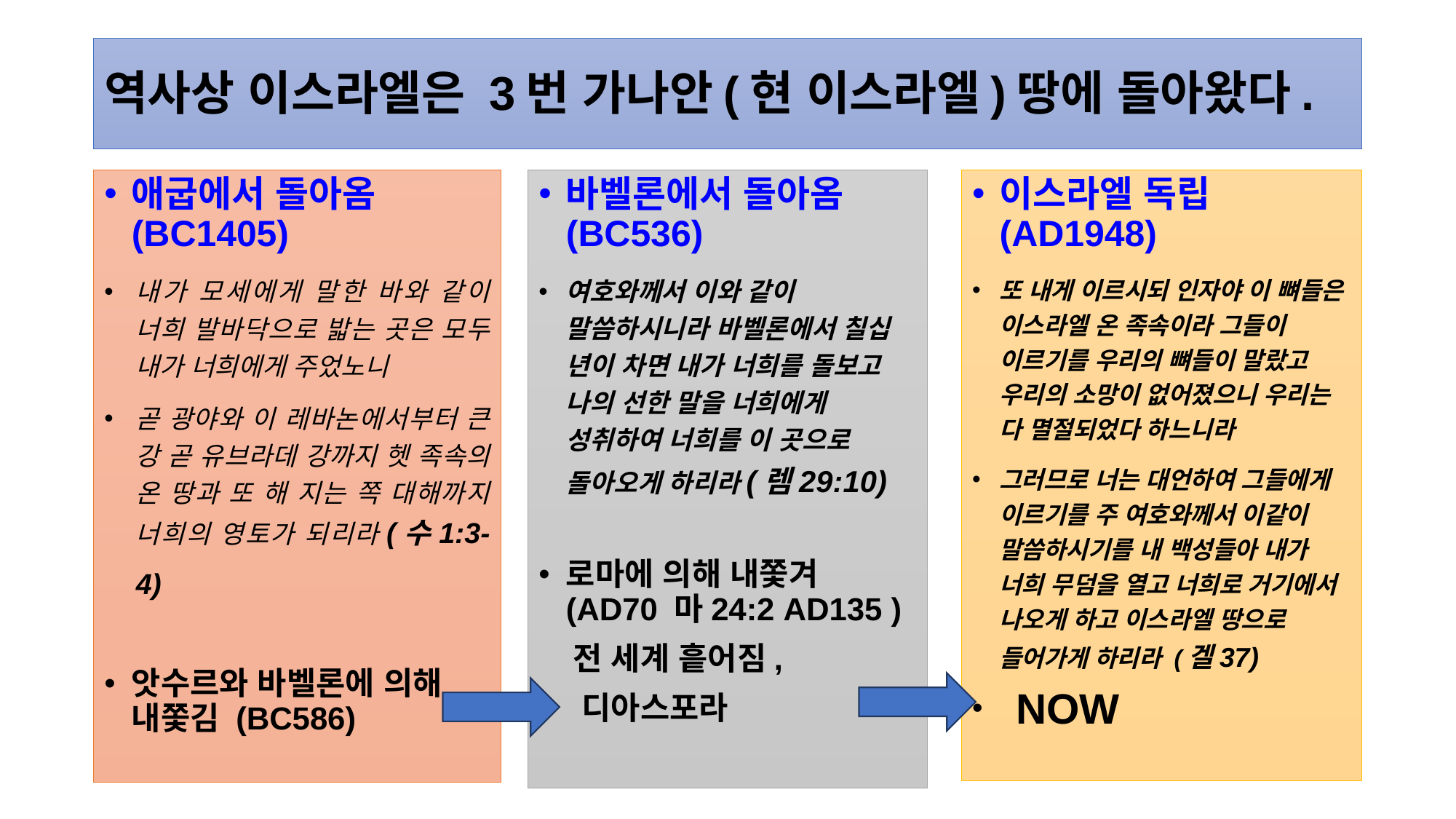

# 역사상 이스라엘은 3번 가나안(현 이스라엘)땅에 돌아왔다.
바벨론에서 돌아옴(BC536)
여호와께서 이와 같이 말씀하시니라 바벨론에서 칠십 년이 차면 내가 너희를 돌보고 나의 선한 말을 너희에게 성취하여 너희를 이 곳으로 돌아오게 하리라(렘29:10)

로마에 의해 내쫓겨(AD70 마24:2 AD135 )
   전 세계 흩어짐,
    디아스포라
이스라엘 독립(AD1948)
또 내게 이르시되 인자야 이 뼈들은 이스라엘 온 족속이라 그들이 이르기를 우리의 뼈들이 말랐고 우리의 소망이 없어졌으니 우리는 다 멸절되었다 하느니라
그러므로 너는 대언하여 그들에게 이르기를 주 여호와께서 이같이 말씀하시기를 내 백성들아 내가 너희 무덤을 열고 너희로 거기에서 나오게 하고 이스라엘 땅으로 들어가게 하리라 (겔37)
  NOW

애굽에서 돌아옴(BC1405)
내가 모세에게 말한 바와 같이 너희 발바닥으로 밟는 곳은 모두 내가 너희에게 주었노니
곧 광야와 이 레바논에서부터 큰 강 곧 유브라데 강까지 헷 족속의 온 땅과 또 해 지는 쪽 대해까지 너희의 영토가 되리라(수1:3-4)

앗수르와 바벨론에 의해 내쫓김 (BC586)